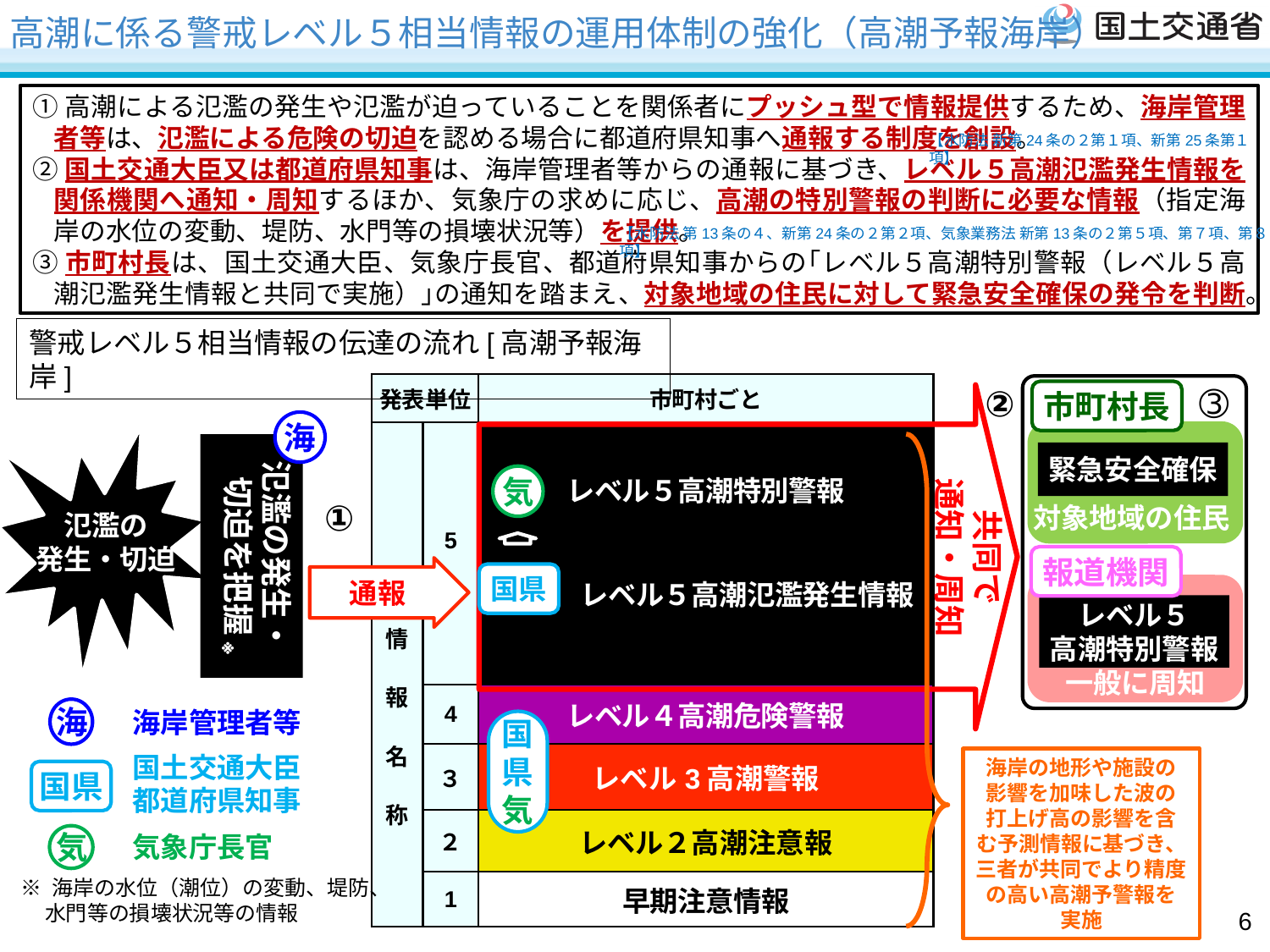

高潮に係る警戒レベル５相当情報の運用体制の強化（高潮予報海岸）
①高潮による氾濫の発生や氾濫が迫っていることを関係者にプッシュ型で情報提供するため、海岸管理者等は、氾濫による危険の切迫を認める場合に都道府県知事へ通報する制度を創設。
②国土交通大臣又は都道府県知事は、海岸管理者等からの通報に基づき、レベル５高潮氾濫発生情報を関係機関へ通知・周知するほか、気象庁の求めに応じ、高潮の特別警報の判断に必要な情報（指定海岸の水位の変動、堤防、水門等の損壊状況等）を提供。
➂市町村長は、国土交通大臣、気象庁長官、都道府県知事からの｢レベル５高潮特別警報（レベル５高潮氾濫発生情報と共同で実施）｣の通知を踏まえ、対象地域の住民に対して緊急安全確保の発令を判断。
【水防法 新第24条の２第１項、新第25条第１項】
【水防法 第13条の４、新第24条の２第２項、気象業務法 新第13条の２第５項、第７項、第８項】
警戒レベル５相当情報の伝達の流れ[高潮予報海岸]
| 発表単位 |  | 市町村ごと |
| --- | --- | --- |
| 情 報 名 称 | 5 | レベル５高潮特別警報 　 　　　レベル５高潮氾濫発生情報 |
|  | 4 | レベル４高潮危険警報 |
|  | ３ | レベル3高潮警報 |
|  | ２ | レベル２高潮注意報 |
|  | 1 | 早期注意情報 |
②
➂

共同で
通知・周知
市町村長

海

氾濫の
発生・切迫
氾濫の発生・
切迫を把握

緊急安全確保

気
対象地域の住民
①

報道機関

国県
通報

レベル５
高潮特別警報

※
一般に周知
海
海岸管理者等
国県
気
国土交通大臣
都道府県知事
海岸の地形や施設の
影響を加味した波の打上げ高の影響を含む予測情報に基づき、三者が共同でより精度の高い高潮予警報を実施
国県
気象庁長官
気
※ 海岸の水位（潮位）の変動、堤防、
    水門等の損壊状況等の情報
6